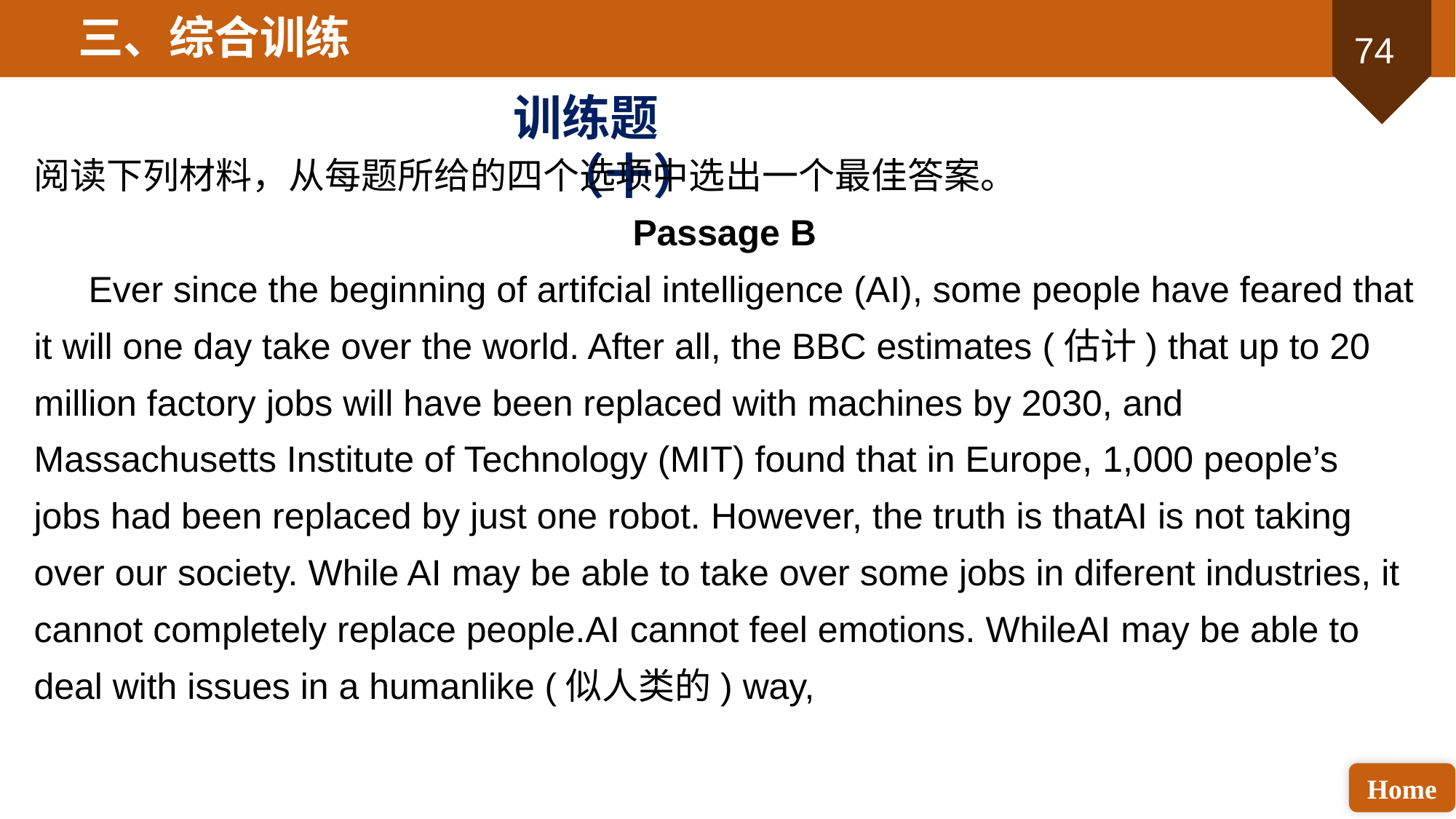

三、综合训练
训练题（十）
阅读下列材料，从每题所给的四个选项中选出一个最佳答案。
Passage B
Ever since the beginning of artifcial intelligence (AI), some people have feared that it will one day take over the world. After all, the BBC estimates (估计) that up to 20 million factory jobs will have been replaced with machines by 2030, and Massachusetts Institute of Technology (MIT) found that in Europe, 1,000 people’s jobs had been replaced by just one robot. However, the truth is thatAI is not taking over our society. While AI may be able to take over some jobs in diferent industries, it cannot completely replace people.AI cannot feel emotions. WhileAI may be able to deal with issues in a humanlike (似人类的) way,